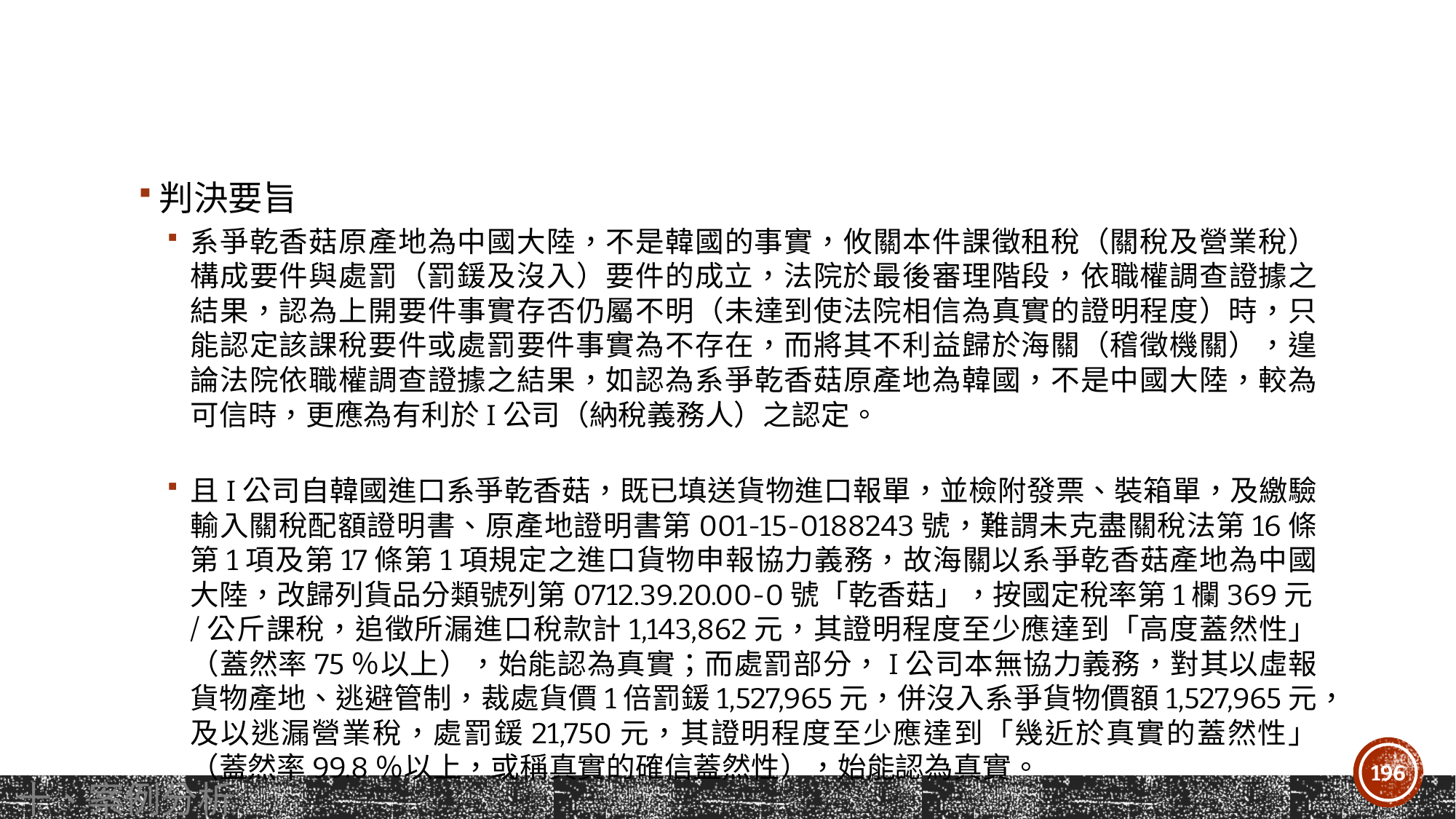

#
判決要旨
系爭乾香菇原產地為中國大陸，不是韓國的事實，攸關本件課徵租稅（關稅及營業稅）構成要件與處罰（罰鍰及沒入）要件的成立，法院於最後審理階段，依職權調查證據之結果，認為上開要件事實存否仍屬不明（未達到使法院相信為真實的證明程度）時，只能認定該課稅要件或處罰要件事實為不存在，而將其不利益歸於海關（稽徵機關），遑論法院依職權調查證據之結果，如認為系爭乾香菇原產地為韓國，不是中國大陸，較為可信時，更應為有利於I公司（納稅義務人）之認定。

且I公司自韓國進口系爭乾香菇，既已填送貨物進口報單，並檢附發票、裝箱單，及繳驗輸入關稅配額證明書、原產地證明書第001-15-0188243號，難謂未克盡關稅法第16條第1項及第17條第1項規定之進口貨物申報協力義務，故海關以系爭乾香菇產地為中國大陸，改歸列貨品分類號列第0712.39.20.00-0號「乾香菇」，按國定稅率第1欄369元/公斤課稅，追徵所漏進口稅款計1,143,862元，其證明程度至少應達到「高度蓋然性」（蓋然率75％以上），始能認為真實；而處罰部分，I公司本無協力義務，對其以虛報貨物產地、逃避管制，裁處貨價1倍罰鍰1,527,965元，併沒入系爭貨物價額1,527,965元，及以逃漏營業稅，處罰鍰21,750元，其證明程度至少應達到「幾近於真實的蓋然性」（蓋然率99.8％以上，或稱真實的確信蓋然性），始能認為真實。
196